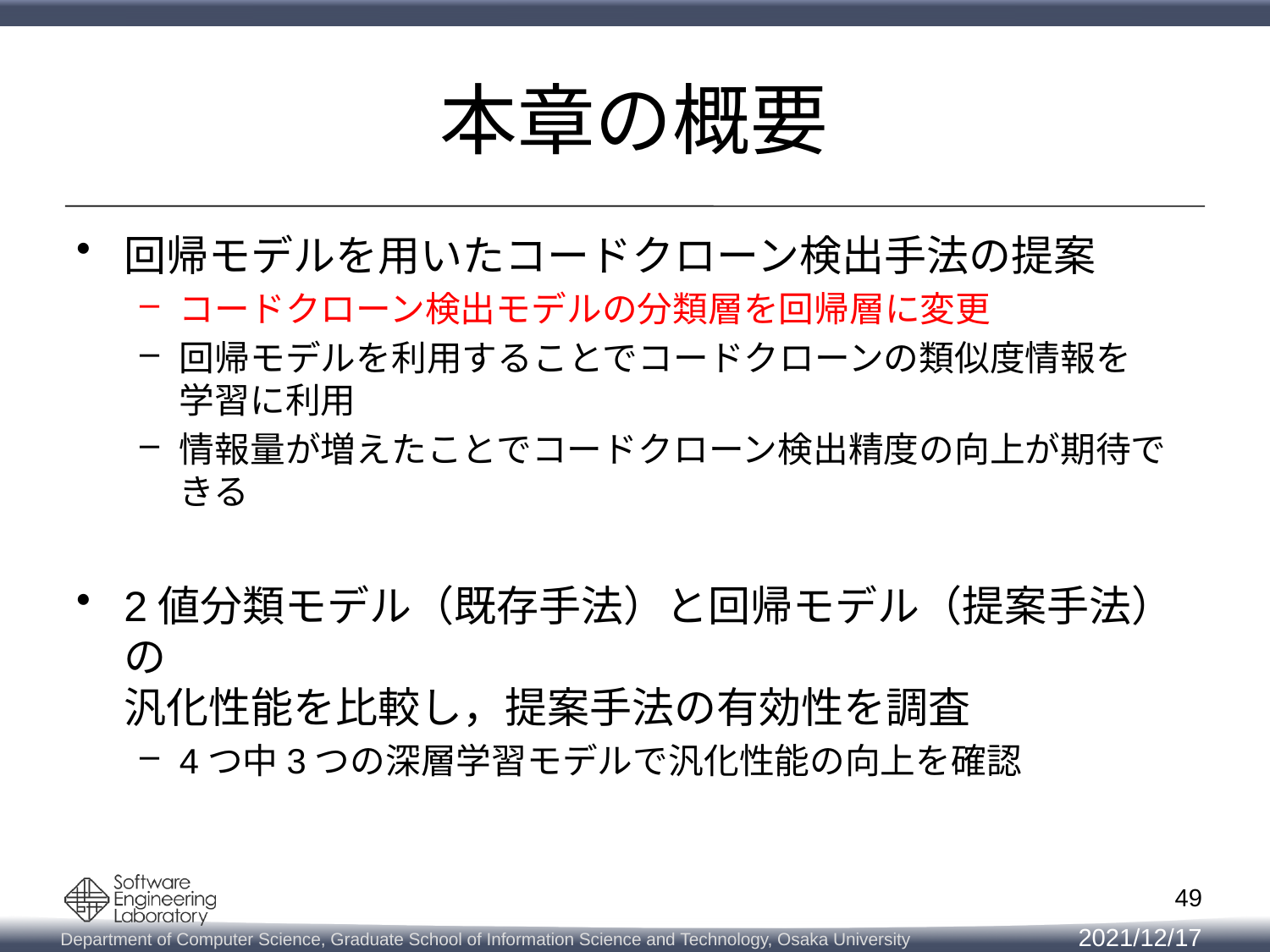

# 本章の概要
回帰モデルを用いたコードクローン検出手法の提案
コードクローン検出モデルの分類層を回帰層に変更
回帰モデルを利用することでコードクローンの類似度情報を
学習に利用
情報量が増えたことでコードクローン検出精度の向上が期待できる

2値分類モデル（既存手法）と回帰モデル（提案手法）の
汎化性能を比較し，提案手法の有効性を調査
4つ中3つの深層学習モデルで汎化性能の向上を確認

49
2021/12/17